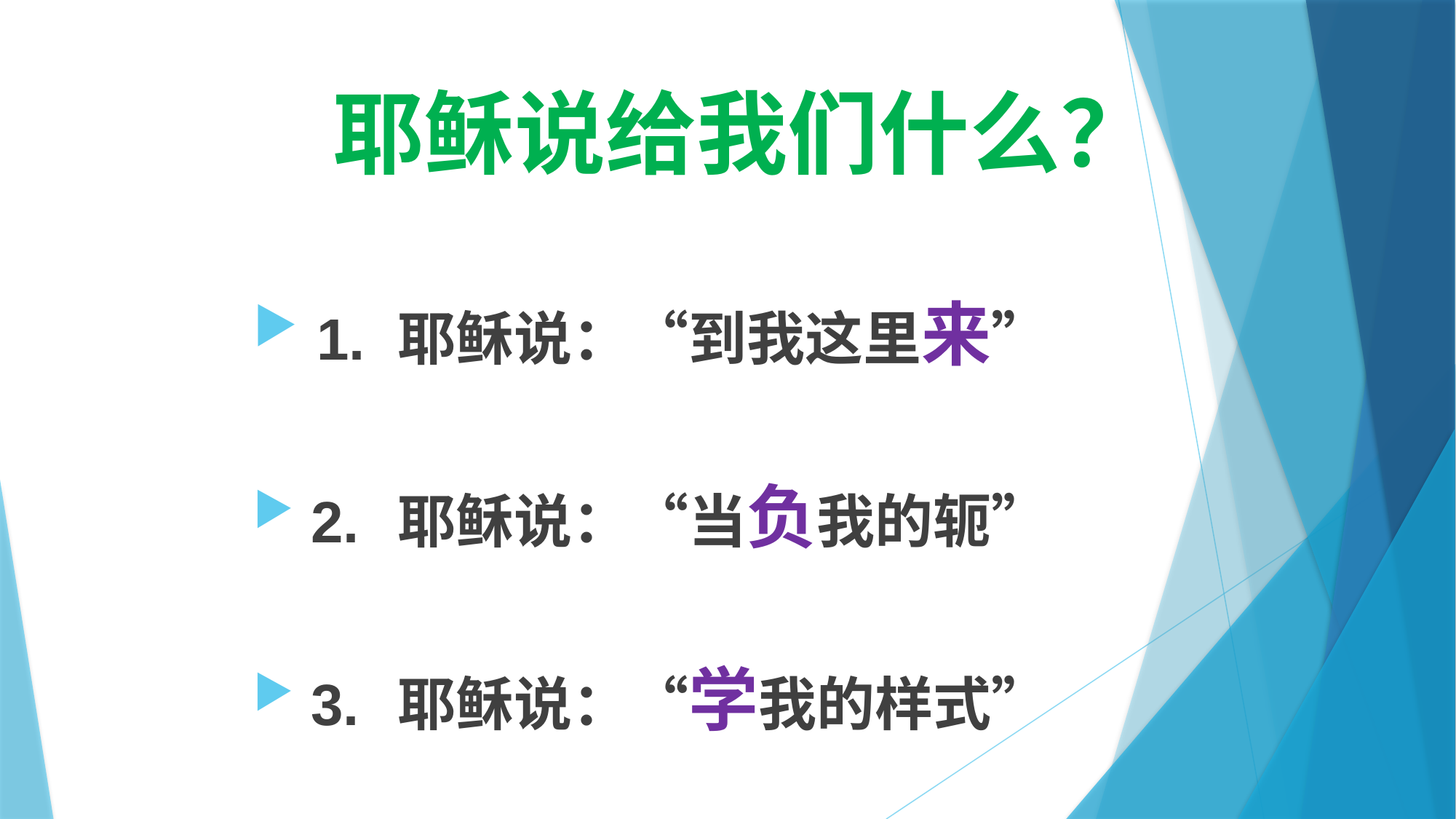

# 耶稣说给我们什么？
 1.	耶稣说：“到我这里来”

 2.	耶稣说：“当负我的轭”

 3.	耶稣说：“学我的样式”